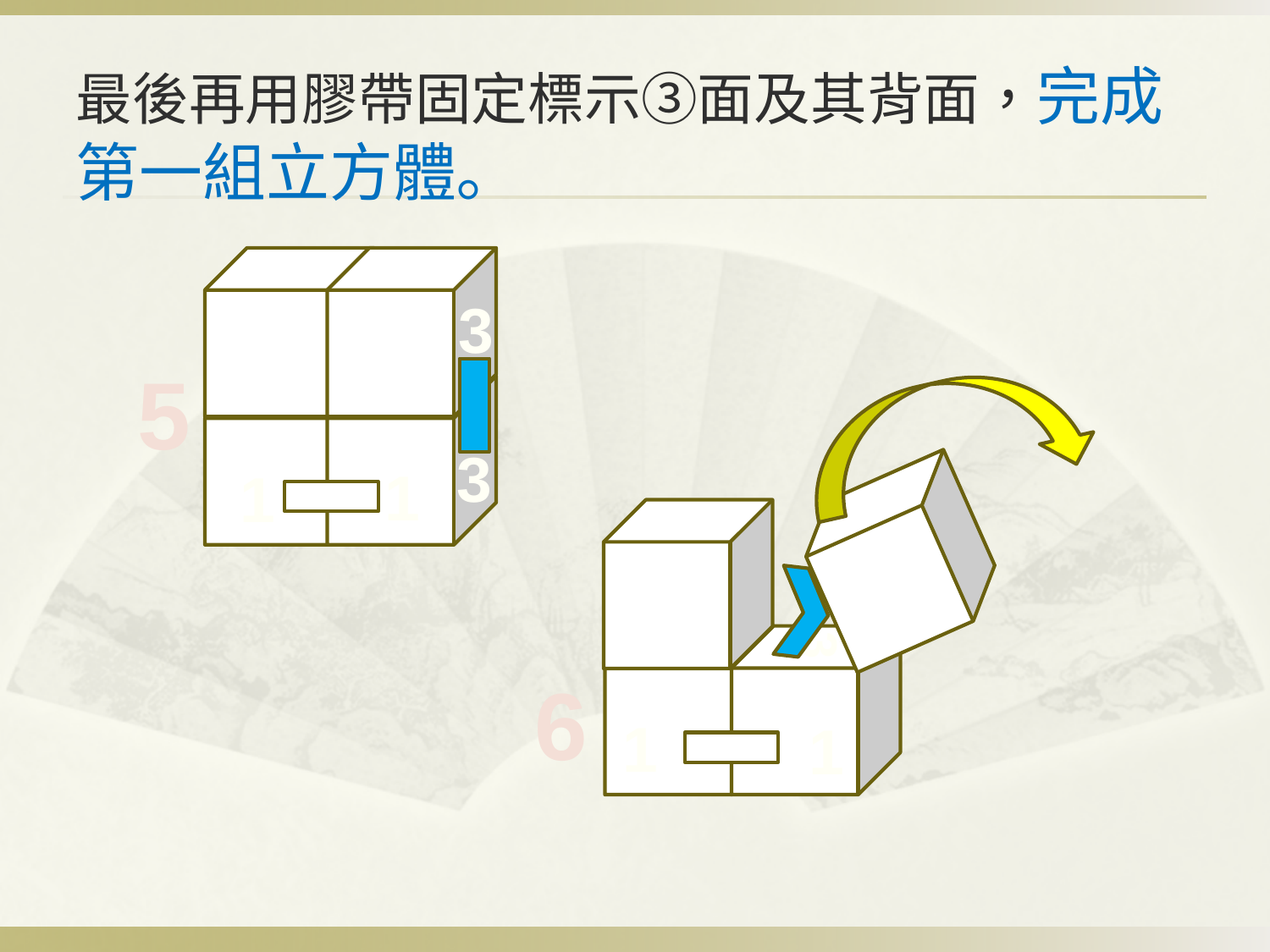

# 最後再用膠帶固定標示③面及其背面，完成第一組立方體｡

3

5

3

1
1

3

6

1
1